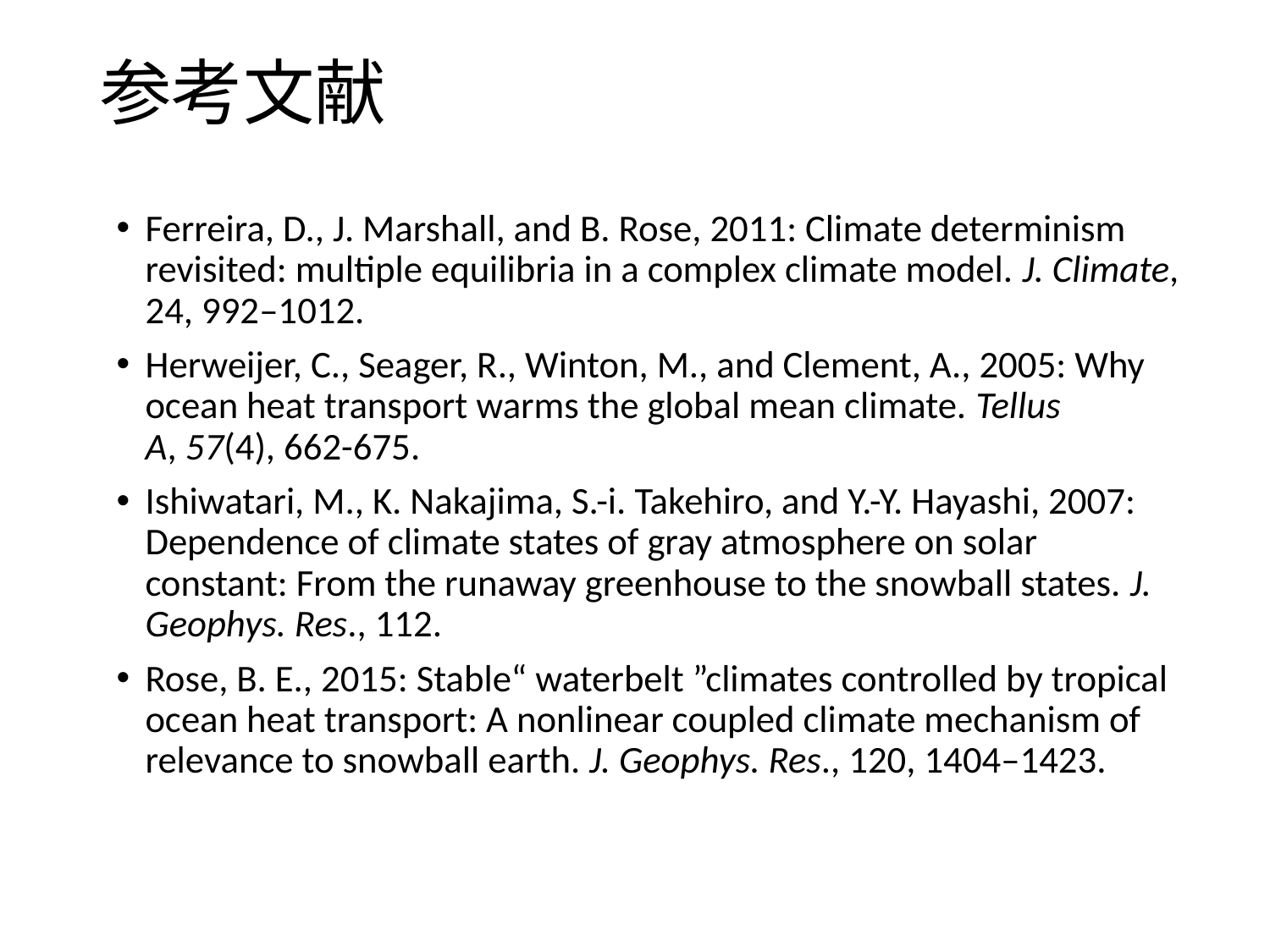

# 参考文献
Ferreira, D., J. Marshall, and B. Rose, 2011: Climate determinism revisited: multiple equilibria in a complex climate model. J. Climate, 24, 992–1012.
Herweijer, C., Seager, R., Winton, M., and Clement, A., 2005: Why ocean heat transport warms the global mean climate. Tellus A, 57(4), 662-675.
Ishiwatari, M., K. Nakajima, S.-i. Takehiro, and Y.-Y. Hayashi, 2007: Dependence of climate states of gray atmosphere on solar constant: From the runaway greenhouse to the snowball states. J. Geophys. Res., 112.
Rose, B. E., 2015: Stable“ waterbelt ”climates controlled by tropical ocean heat transport: A nonlinear coupled climate mechanism of relevance to snowball earth. J. Geophys. Res., 120, 1404–1423.